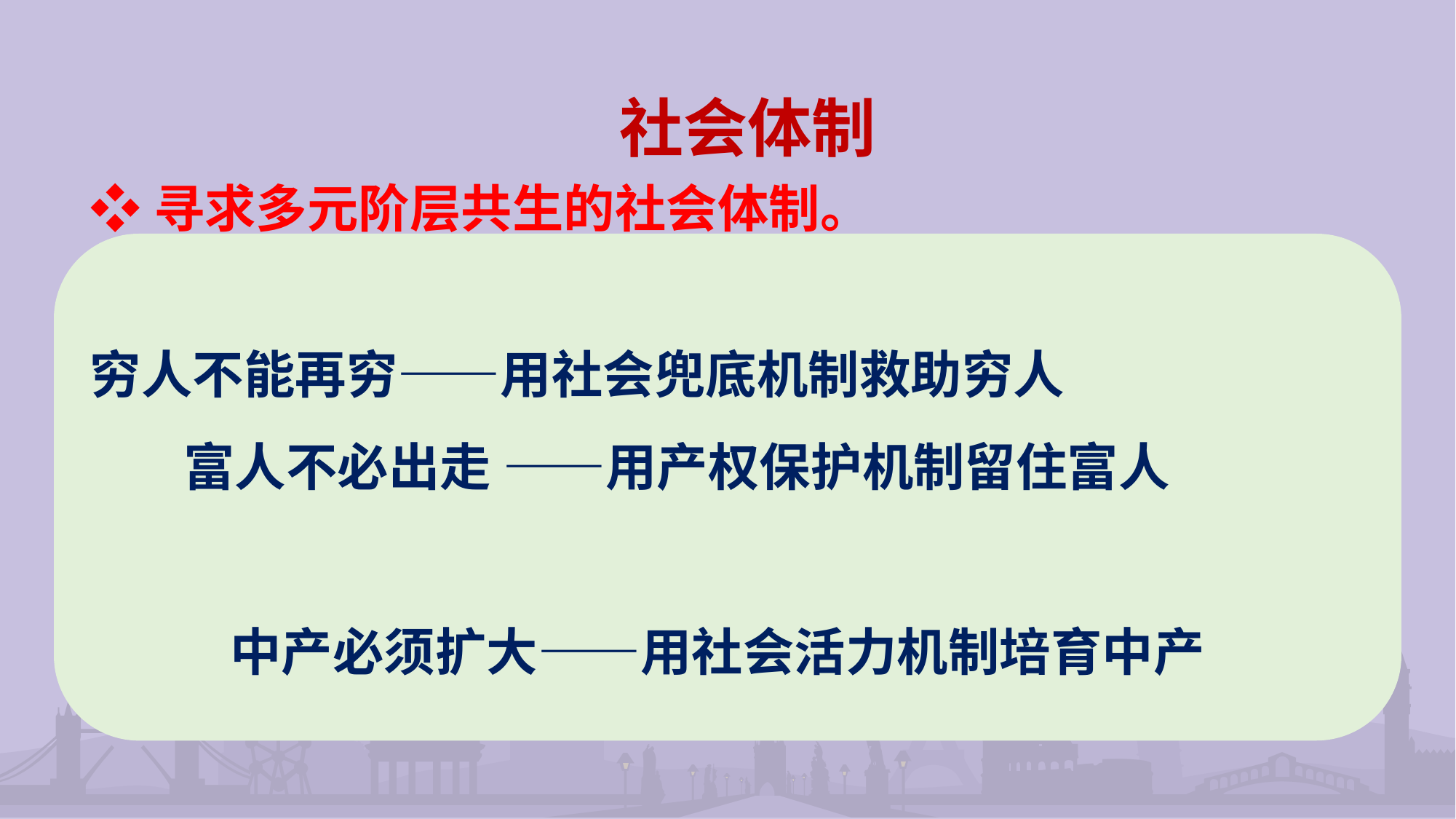

社会体制
❖寻求多元阶层共生的社会体制。

穷人不能再穷——用社会兜底机制救助穷人
       富人不必出走 ——用产权保护机制留住富人
           中产必须扩大——用社会活力机制培育中产